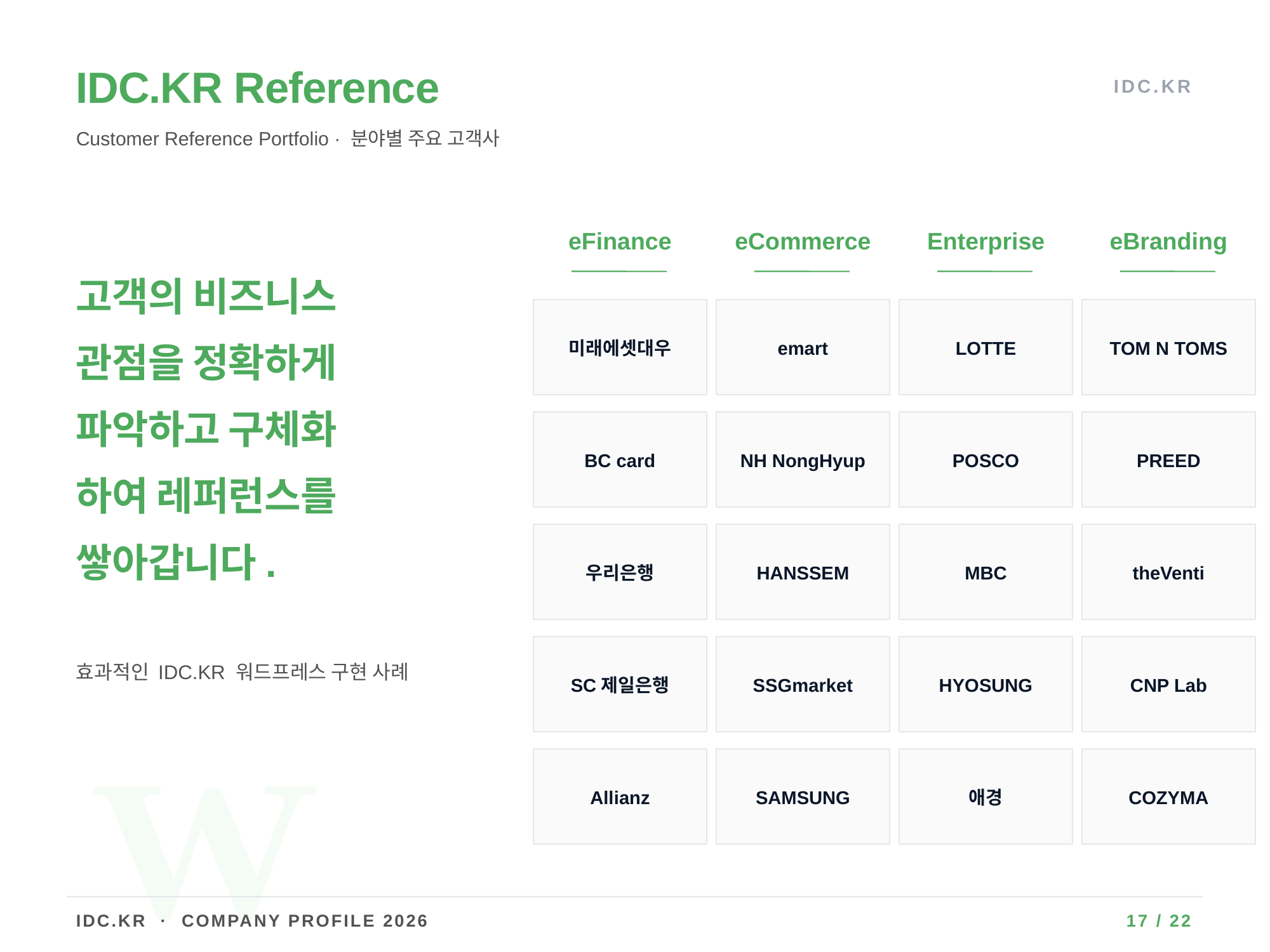

IDC.KR Reference
IDC.KR
Customer Reference Portfolio · 분야별 주요 고객사
eFinance
eCommerce
Enterprise
eBranding
고객의 비즈니스
관점을 정확하게
파악하고 구체화
하여 레퍼런스를
쌓아갑니다.

미래에셋대우

emart

LOTTE

TOM N TOMS

BC card

NH NongHyup

POSCO

PREED

우리은행

HANSSEM

MBC

theVenti

SC제일은행

SSGmarket

HYOSUNG

CNP Lab
효과적인 IDC.KR 워드프레스 구현 사례
W

Allianz

SAMSUNG

애경

COZYMA

IDC.KR  ·  COMPANY PROFILE 2026
17 / 22